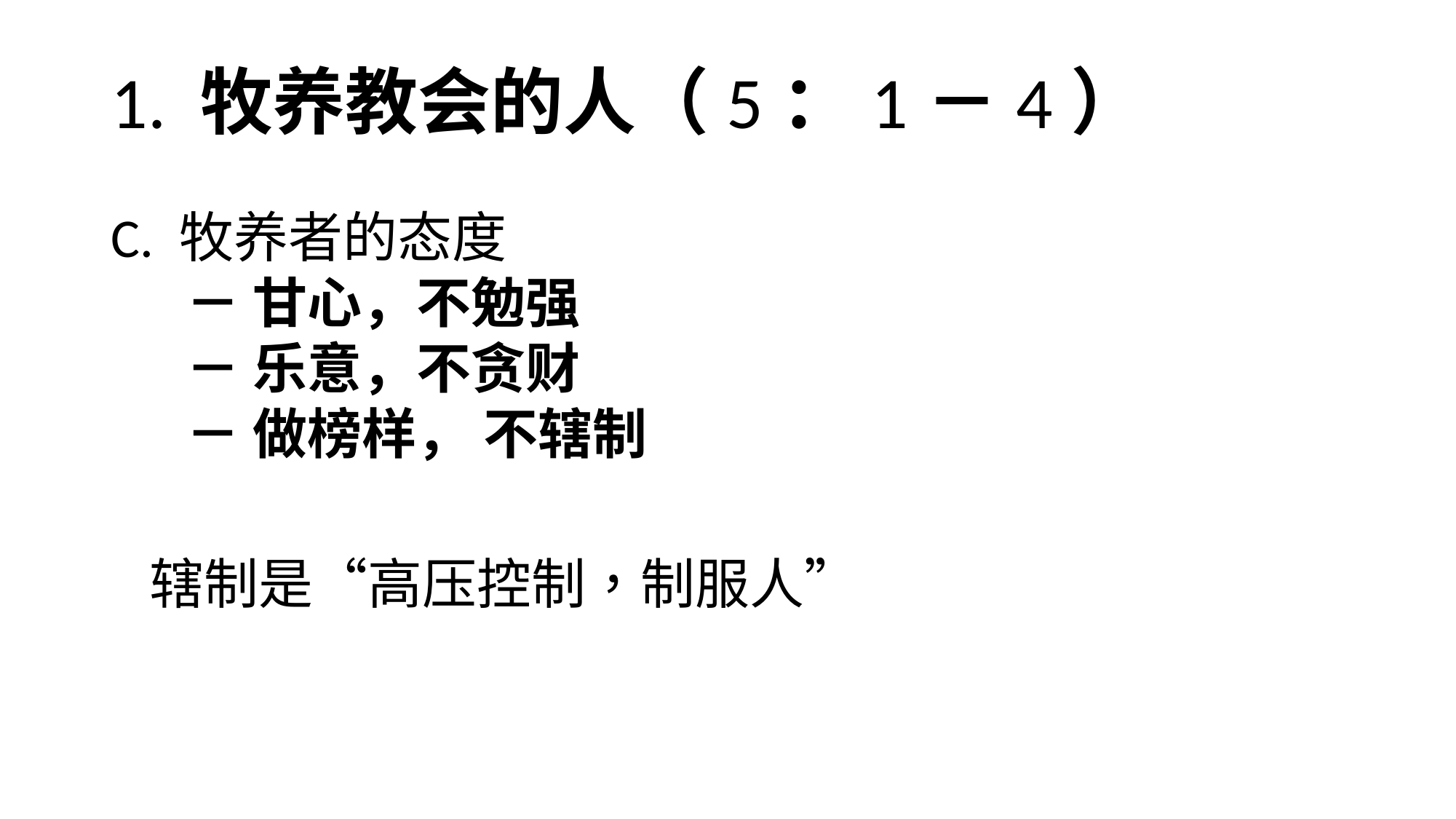

# 1. 牧养教会的人（5：1－4）
C. 牧养者的态度
     － 甘心，不勉强
     － 乐意，不贪财
     － 做榜样， 不辖制
辖制是“高压控制，制服人”